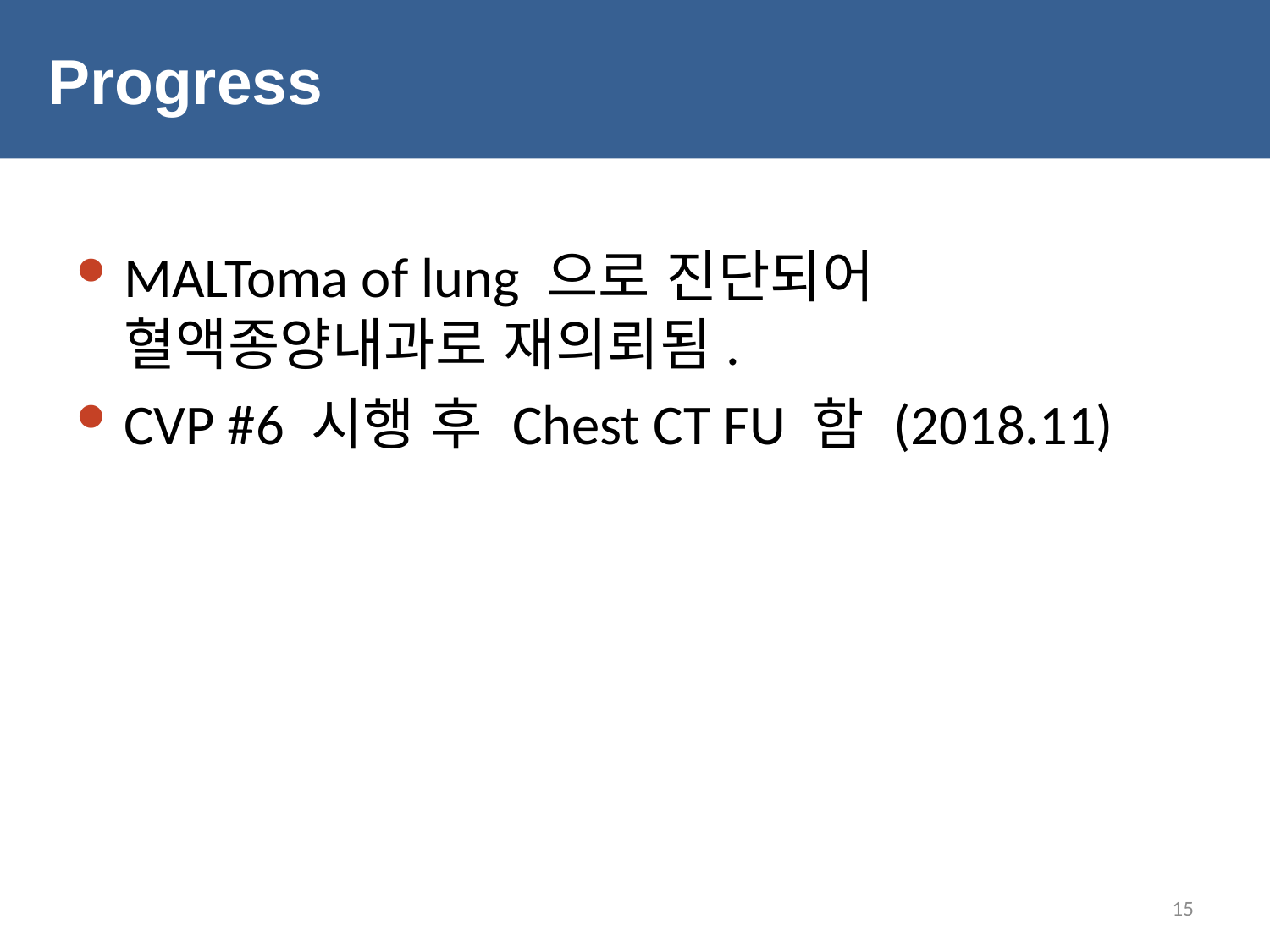

# Progress
MALToma of lung 으로 진단되어 혈액종양내과로 재의뢰됨.
CVP #6 시행 후 Chest CT FU 함 (2018.11)

15